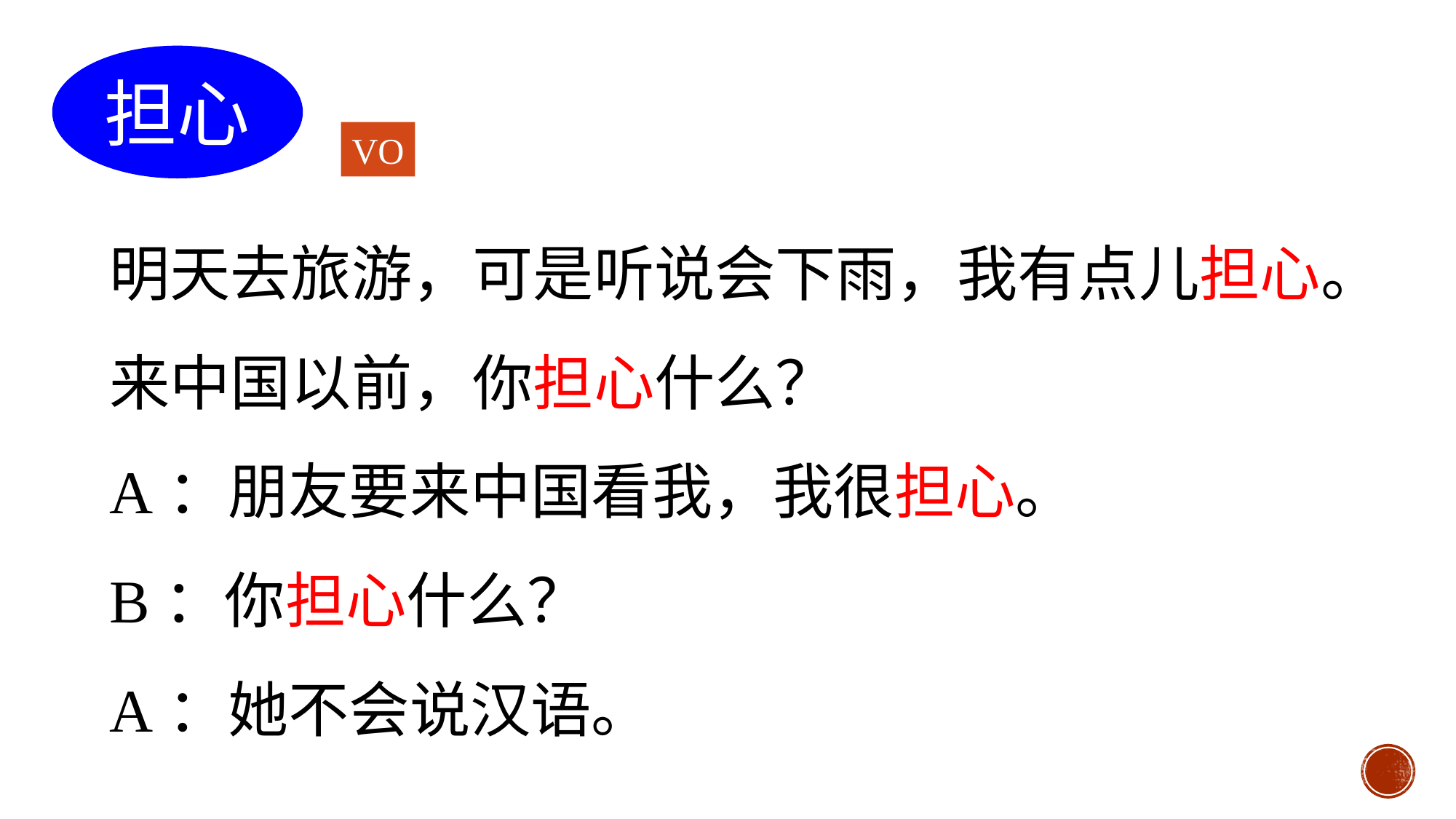

担心
VO
明天去旅游，可是听说会下雨，我有点儿担心。
来中国以前，你担心什么？
A：朋友要来中国看我，我很担心。
B：你担心什么？
A：她不会说汉语。